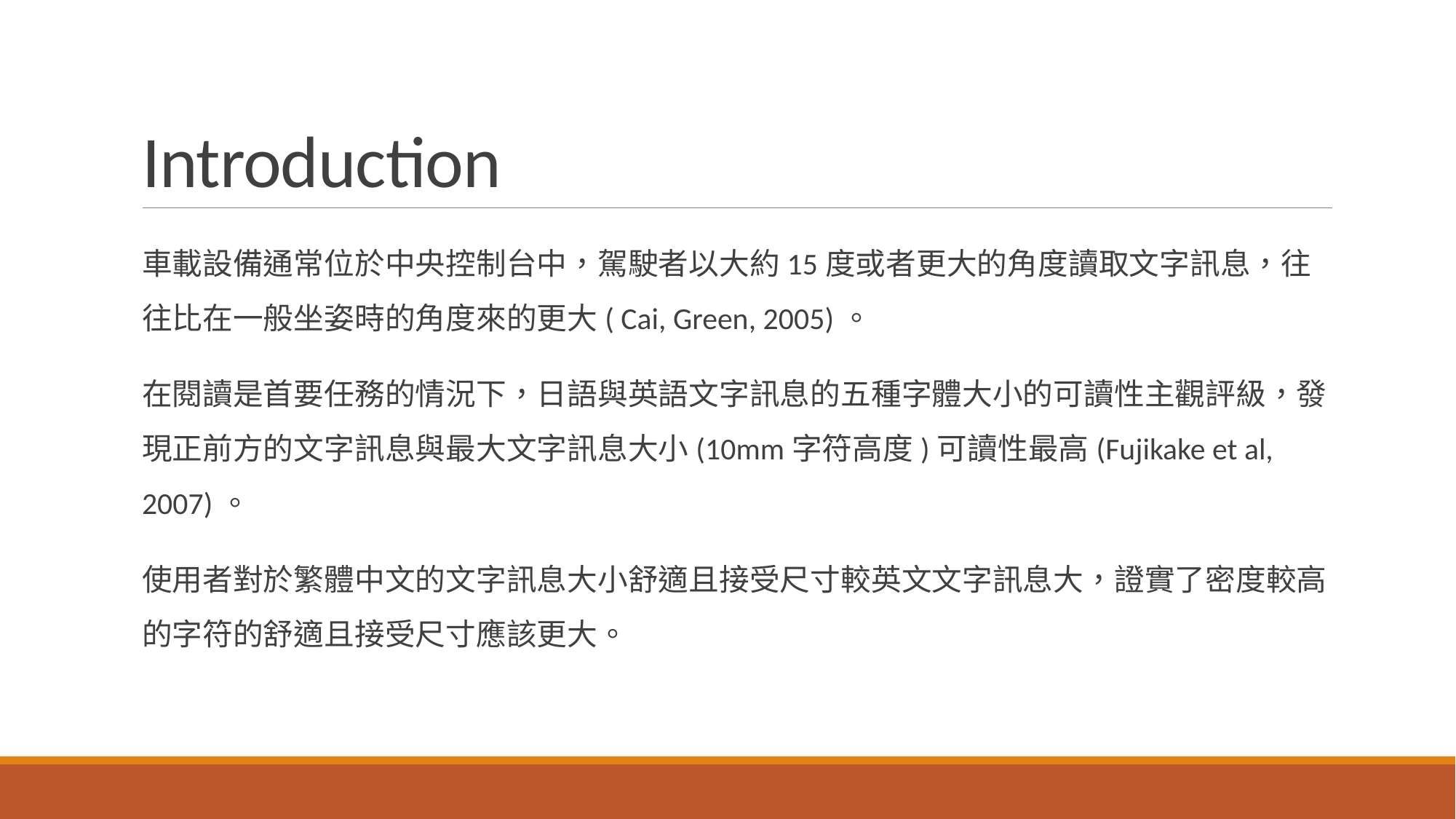

# Introduction
車載設備通常位於中央控制台中，駕駛者以大約15度或者更大的角度讀取文字訊息，往往比在一般坐姿時的角度來的更大( Cai, Green, 2005)。
在閱讀是首要任務的情況下，日語與英語文字訊息的五種字體大小的可讀性主觀評級，發現正前方的文字訊息與最大文字訊息大小(10mm字符高度)可讀性最高(Fujikake et al, 2007)。
使用者對於繁體中文的文字訊息大小舒適且接受尺寸較英文文字訊息大，證實了密度較高的字符的舒適且接受尺寸應該更大。